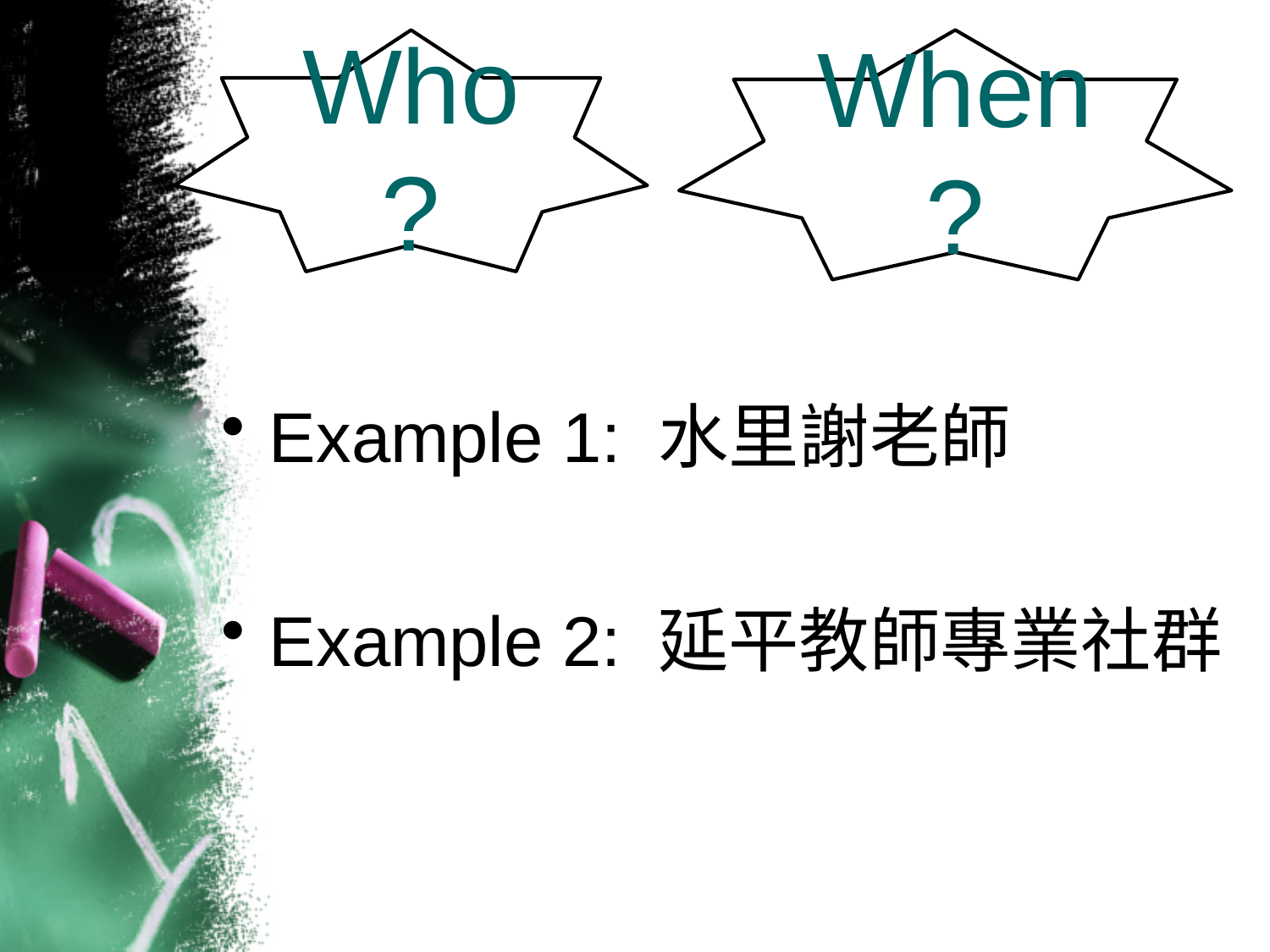

Who?
When?
#
Example 1: 水里謝老師

Example 2: 延平教師專業社群